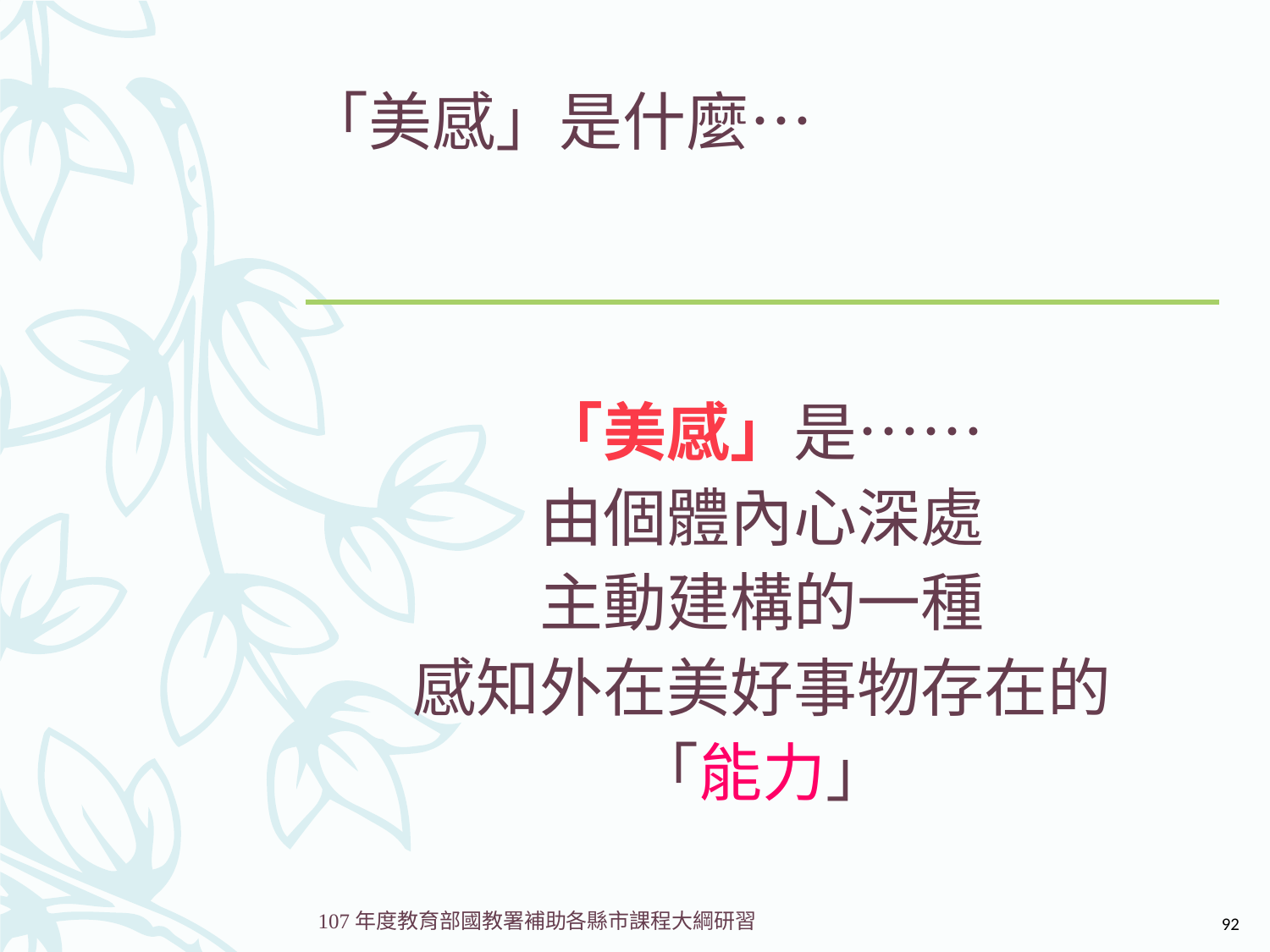

# 「美感」是什麼…

「美感」是……
由個體內心深處
主動建構的一種
感知外在美好事物存在的
「能力」
92
107年度教育部國教署補助各縣市課程大綱研習